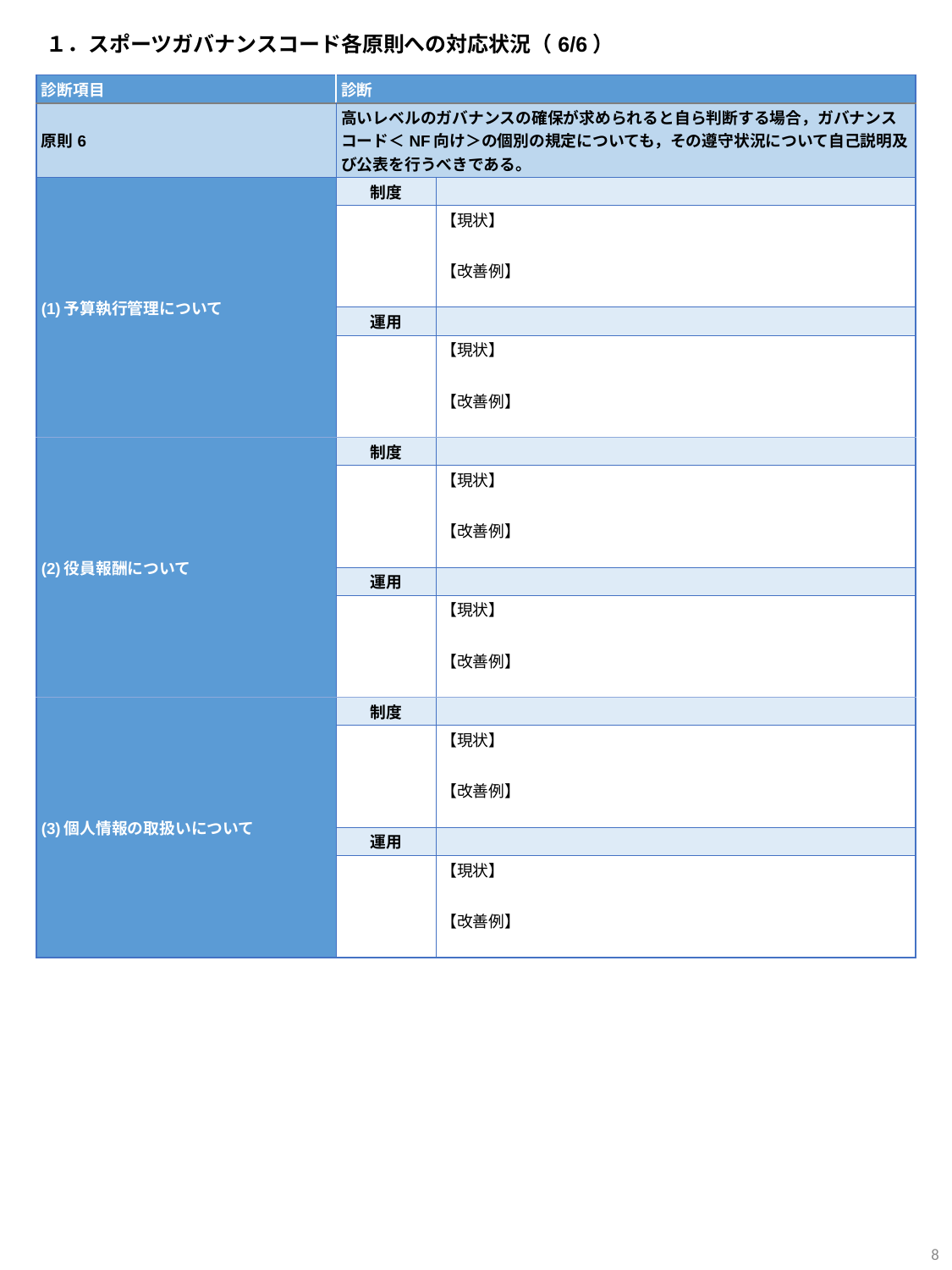

１．スポーツガバナンスコード各原則への対応状況（6/6）
| 診断項目 | 診断 |  |
| --- | --- | --- |
| 原則6 | 高いレベルのガバナンスの確保が求められると自ら判断する場合，ガバナンスコード＜NF向け＞の個別の規定についても，その遵守状況について自己説明及び公表を行うべきである。 |  |
| (1)予算執行管理について | 制度 |  |
|  |  | 【現状】 |
|  |  |  |
|  |  | 【改善例】 |
|  |  |  |
|  | 運用 |  |
|  |  | 【現状】 |
|  |  |  |
|  |  | 【改善例】 |
|  |  |  |
| (2)役員報酬について | 制度 |  |
|  |  | 【現状】 |
|  |  |  |
|  |  | 【改善例】 |
|  |  |  |
|  | 運用 |  |
|  |  | 【現状】 |
|  |  |  |
|  |  | 【改善例】 |
|  |  |  |
| (3)個人情報の取扱いについて | 制度 |  |
|  |  | 【現状】 |
|  |  |  |
|  |  | 【改善例】 |
|  |  |  |
|  | 運用 |  |
|  |  | 【現状】 |
|  |  |  |
|  |  | 【改善例】 |
|  |  |  |
8